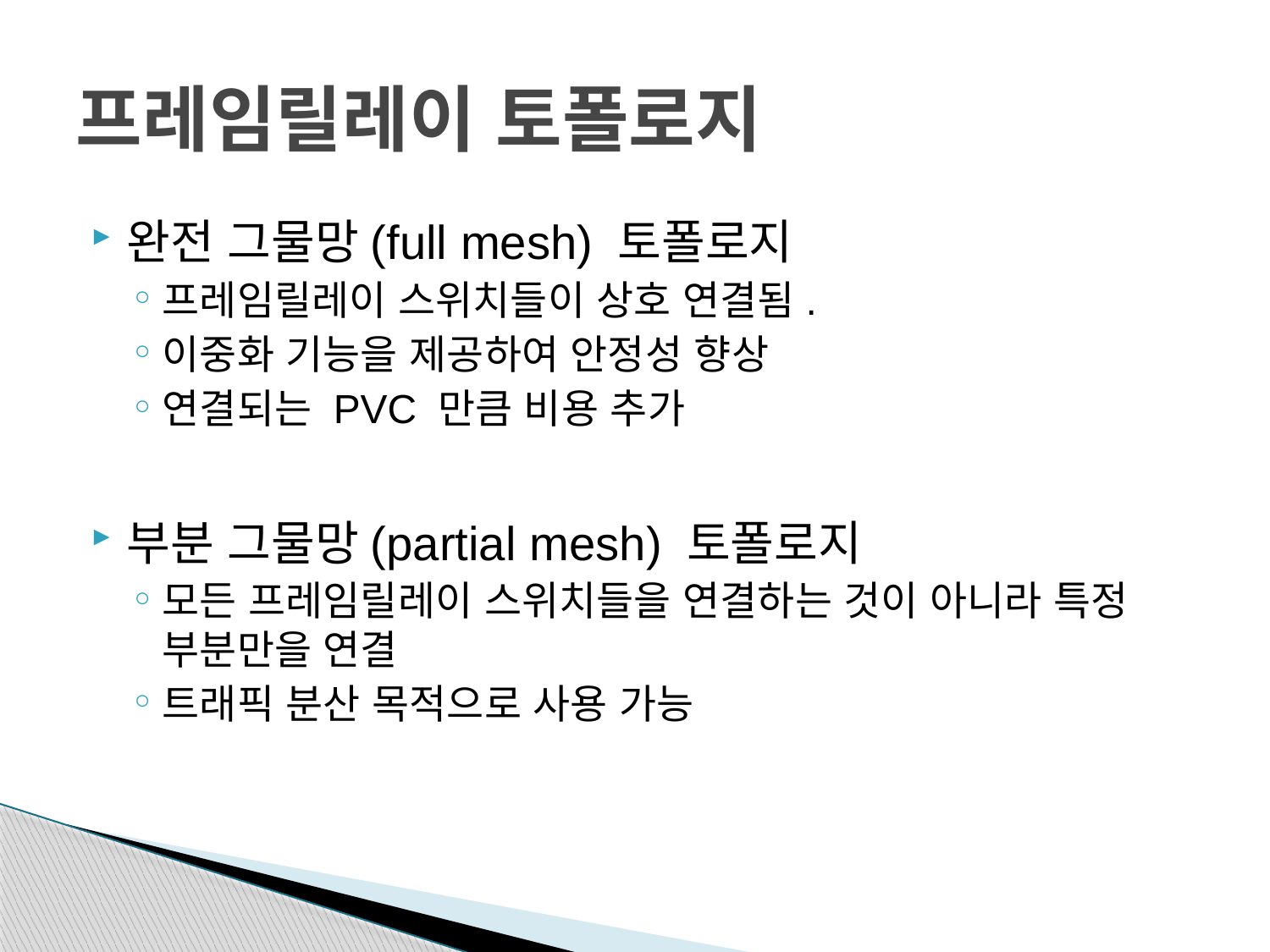

# 프레임릴레이 토폴로지
완전 그물망(full mesh) 토폴로지
프레임릴레이 스위치들이 상호 연결됨.
이중화 기능을 제공하여 안정성 향상
연결되는 PVC 만큼 비용 추가

부분 그물망(partial mesh) 토폴로지
모든 프레임릴레이 스위치들을 연결하는 것이 아니라 특정 부분만을 연결
트래픽 분산 목적으로 사용 가능